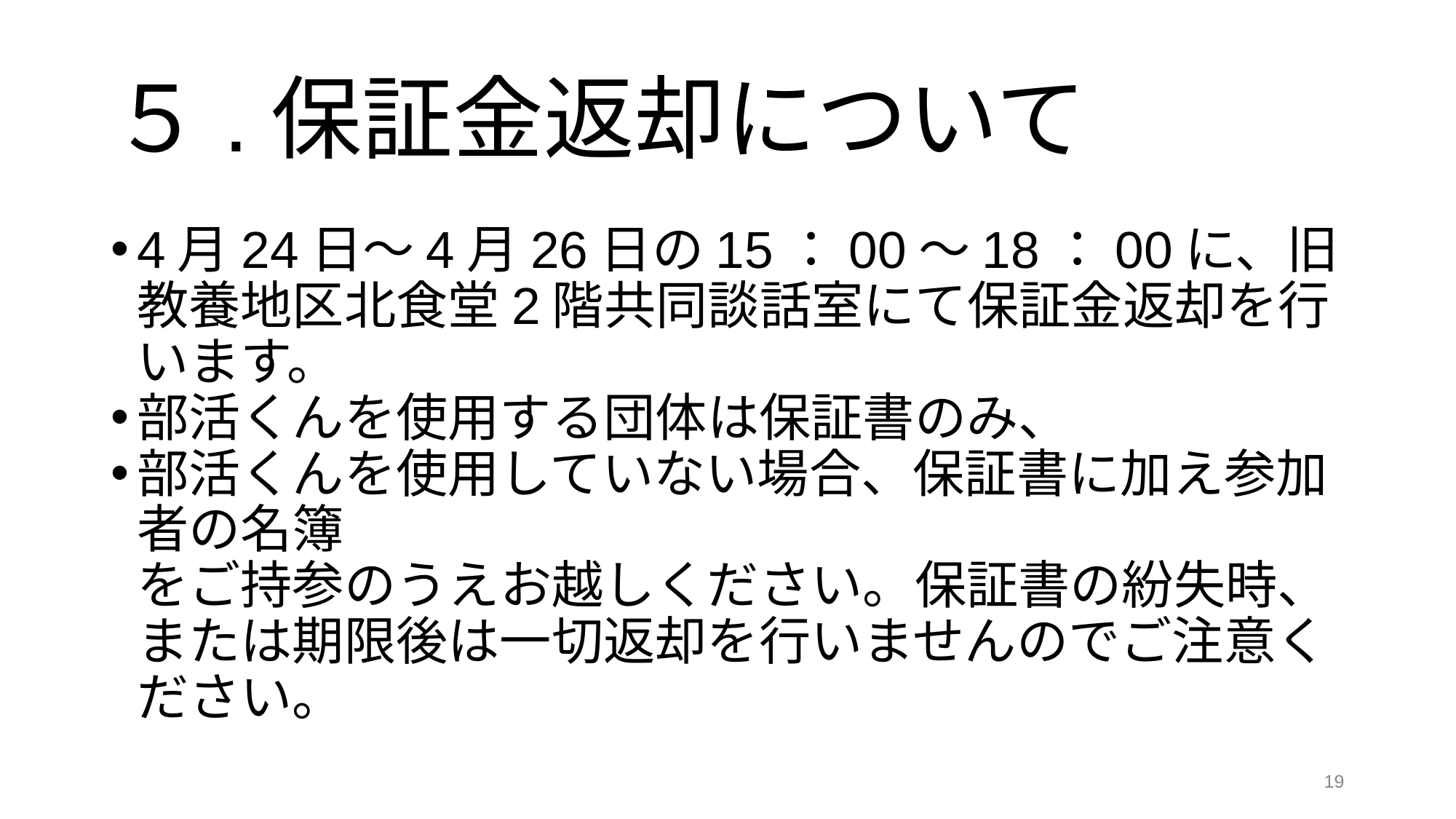

# ５.保証金返却について
4月24日～4月26日の15：00～18：00に、旧教養地区北食堂2階共同談話室にて保証金返却を行います。
部活くんを使用する団体は保証書のみ、
部活くんを使用していない場合、保証書に加え参加者の名簿
をご持参のうえお越しください。保証書の紛失時、または期限後は一切返却を行いませんのでご注意ください。
19